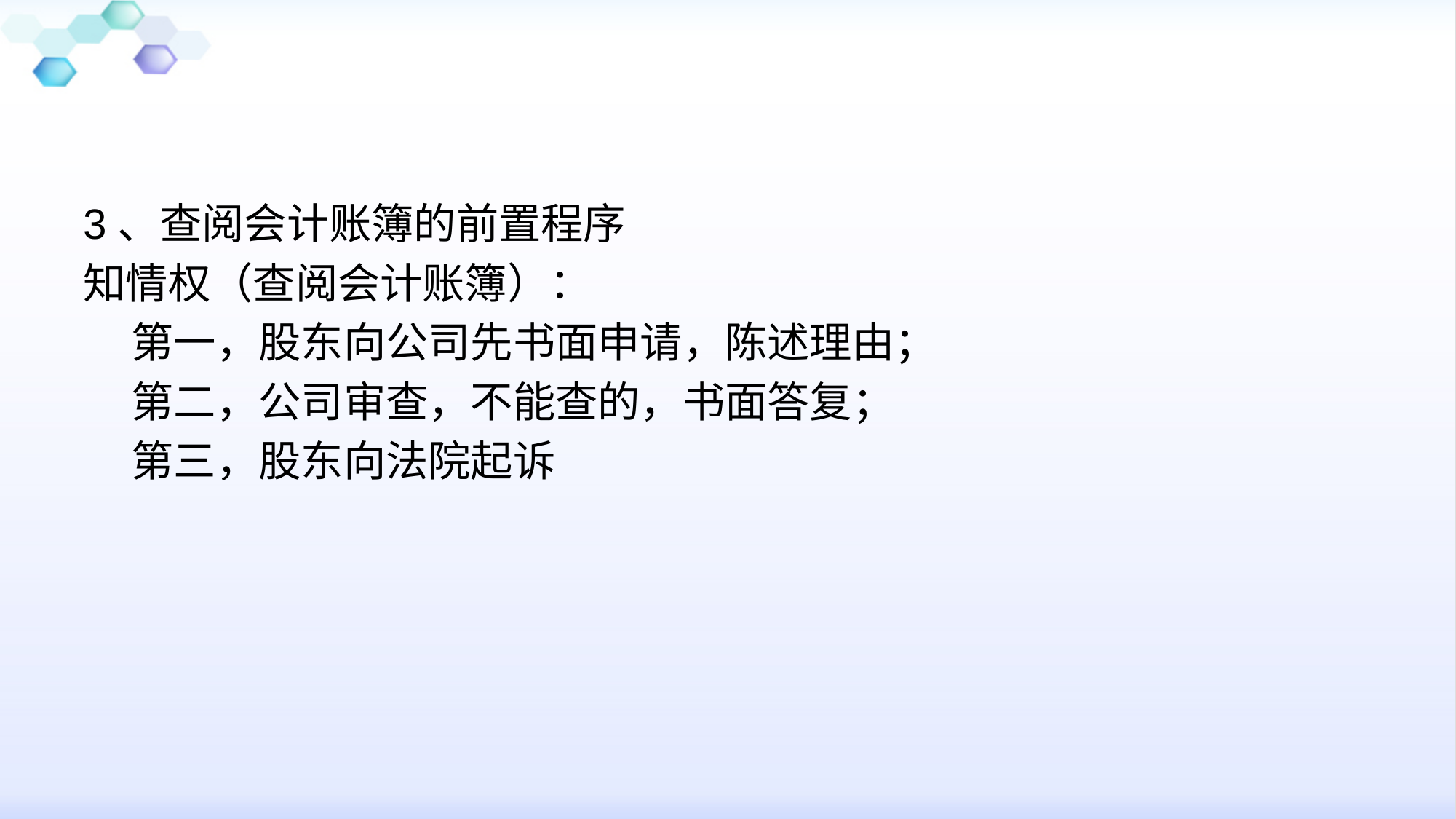

3、查阅会计账簿的前置程序
知情权（查阅会计账簿）：
    第一，股东向公司先书面申请，陈述理由；
    第二，公司审查，不能查的，书面答复；
    第三，股东向法院起诉